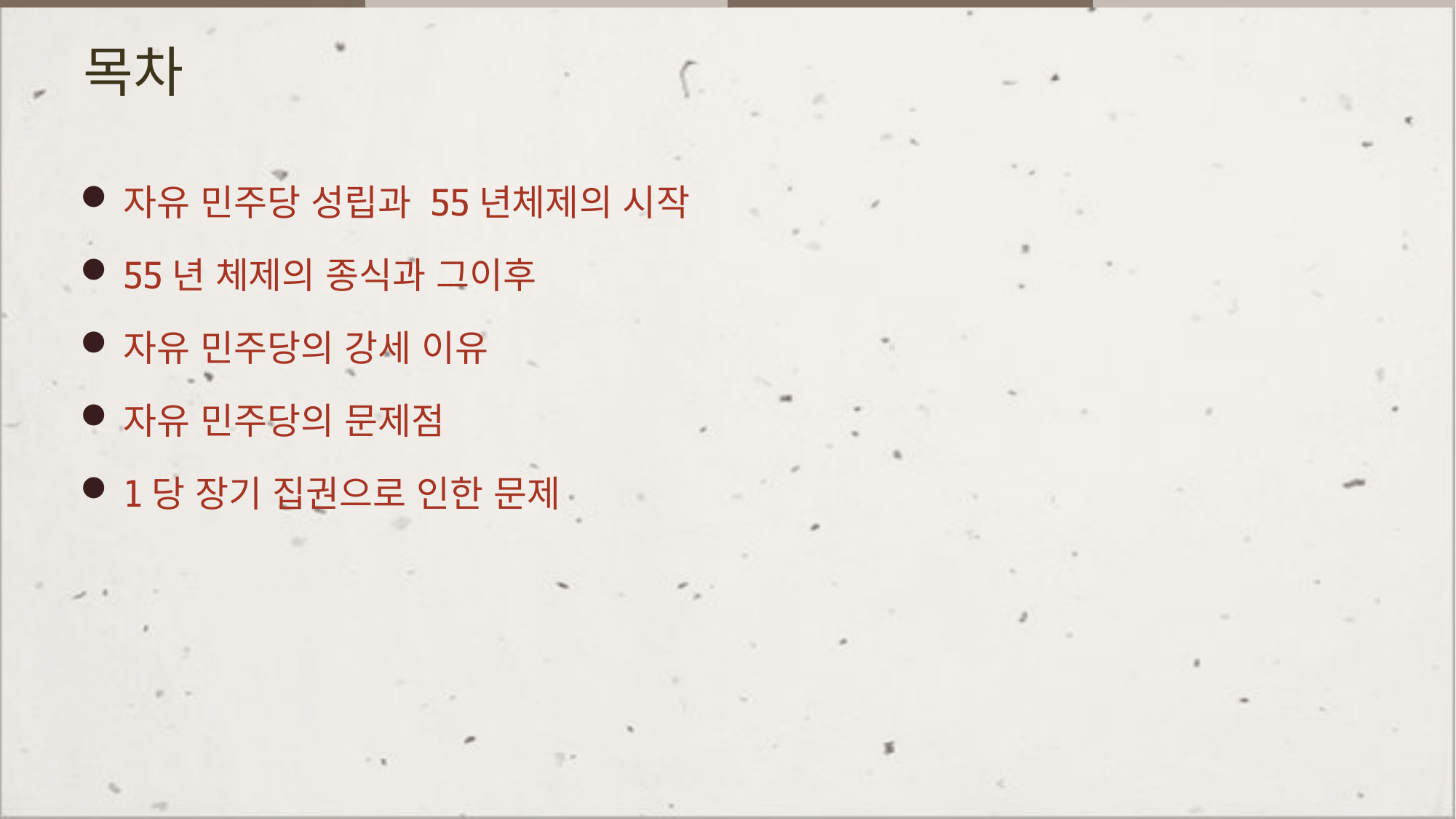

# 목차
자유 민주당 성립과 55년체제의 시작
55년 체제의 종식과 그이후
자유 민주당의 강세 이유
자유 민주당의 문제점
1당 장기 집권으로 인한 문제